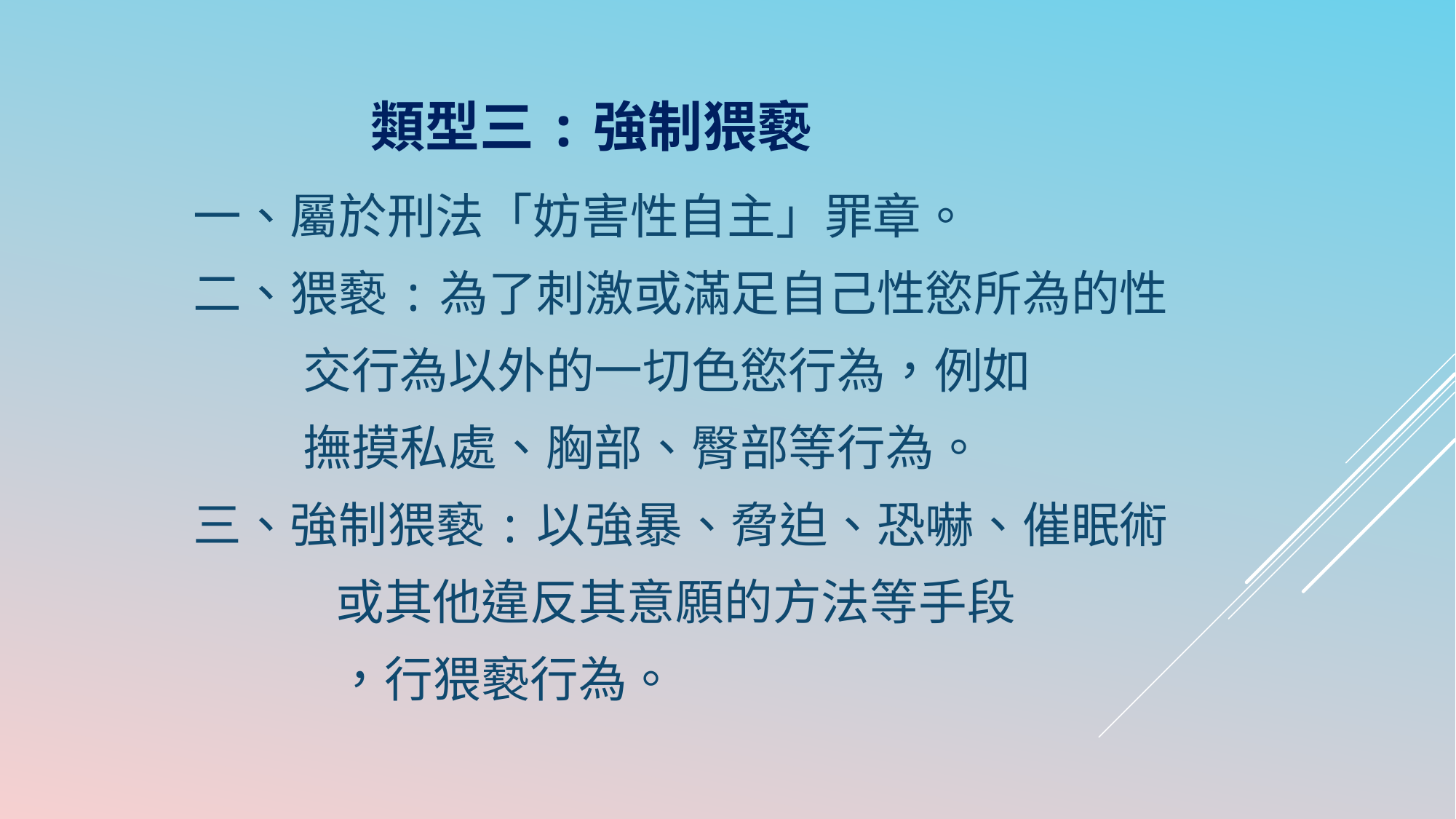

# 類型三:強制猥褻
一、屬於刑法「妨害性自主」罪章。
二、猥褻:為了刺激或滿足自己性慾所為的性
         交行為以外的一切色慾行為，例如
         撫摸私處、胸部、臀部等行為。
三、強制猥褻:以強暴、脅迫、恐嚇、催眠術
            或其他違反其意願的方法等手段
            ，行猥褻行為。